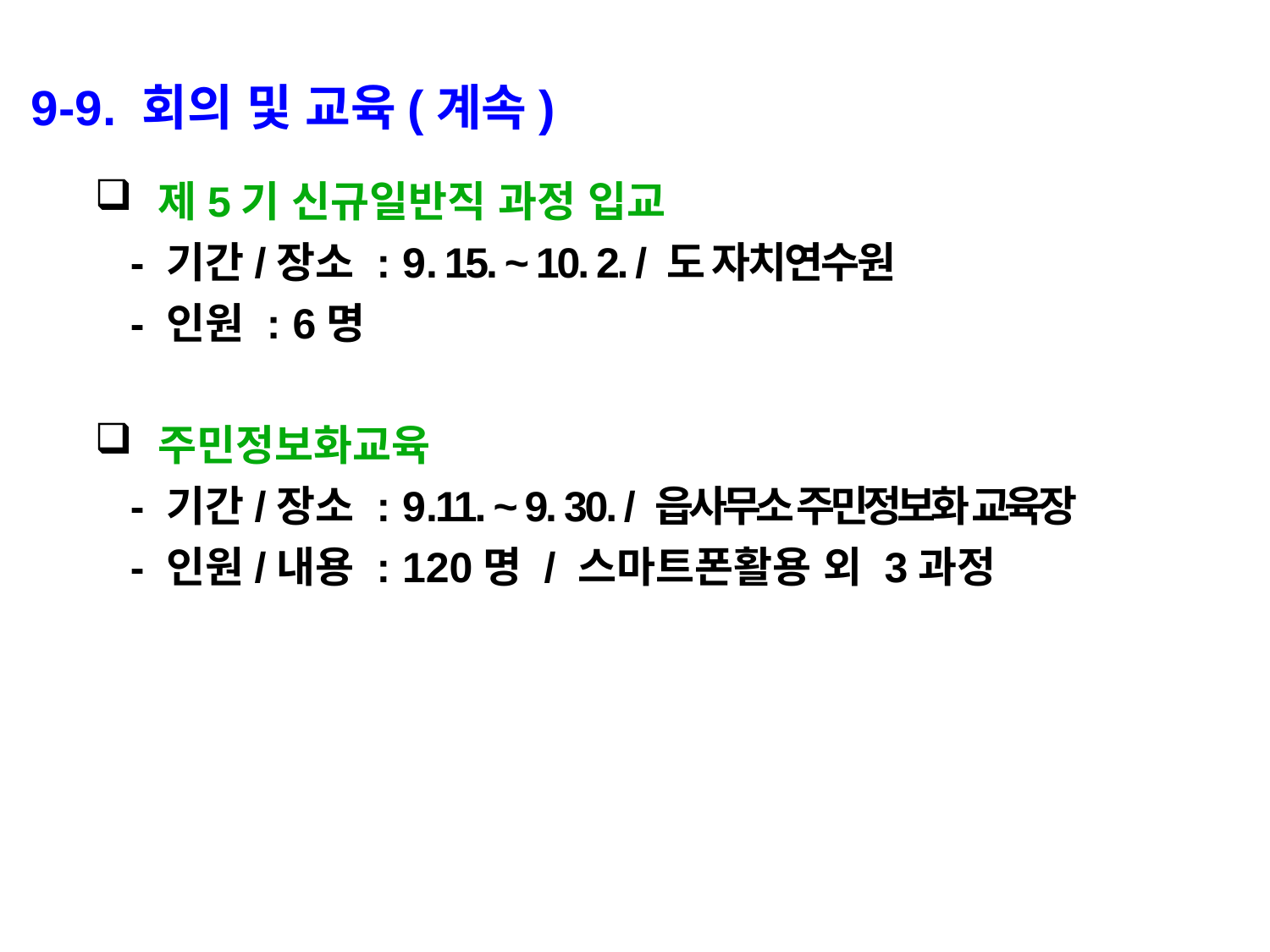

9-9. 회의 및 교육(계속)

제5기 신규일반직 과정 입교
   - 기간/장소 : 9. 15. ~ 10. 2. / 도 자치연수원
   - 인원 : 6명

주민정보화교육
   - 기간/장소 : 9.11. ~ 9. 30. / 읍사무소 주민정보화 교육장
   - 인원/내용 : 120명 / 스마트폰활용 외 3과정